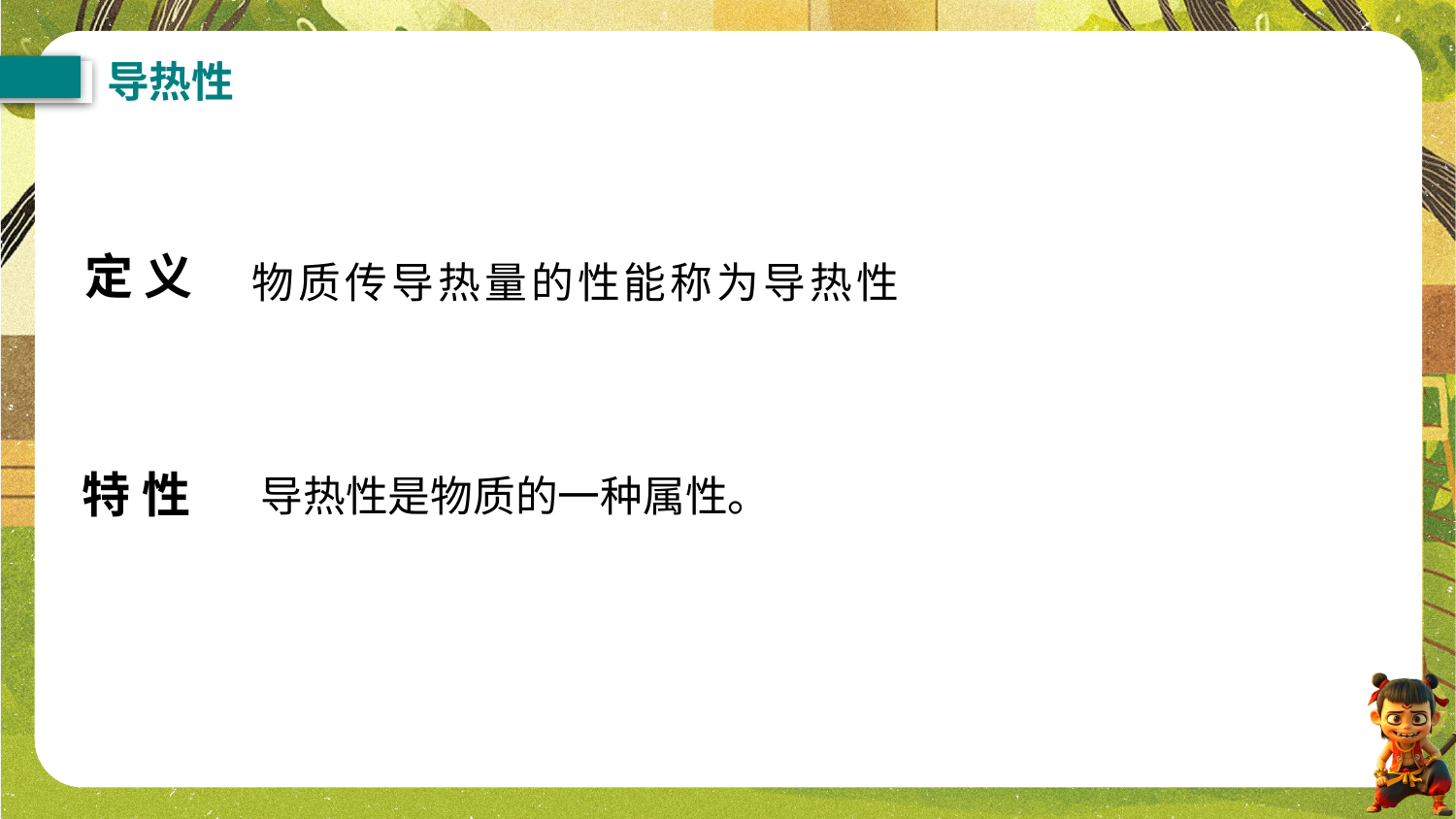

导热性

定 义
物质传导热量的性能称为导热性
导热性是物质的一种属性。
特 性